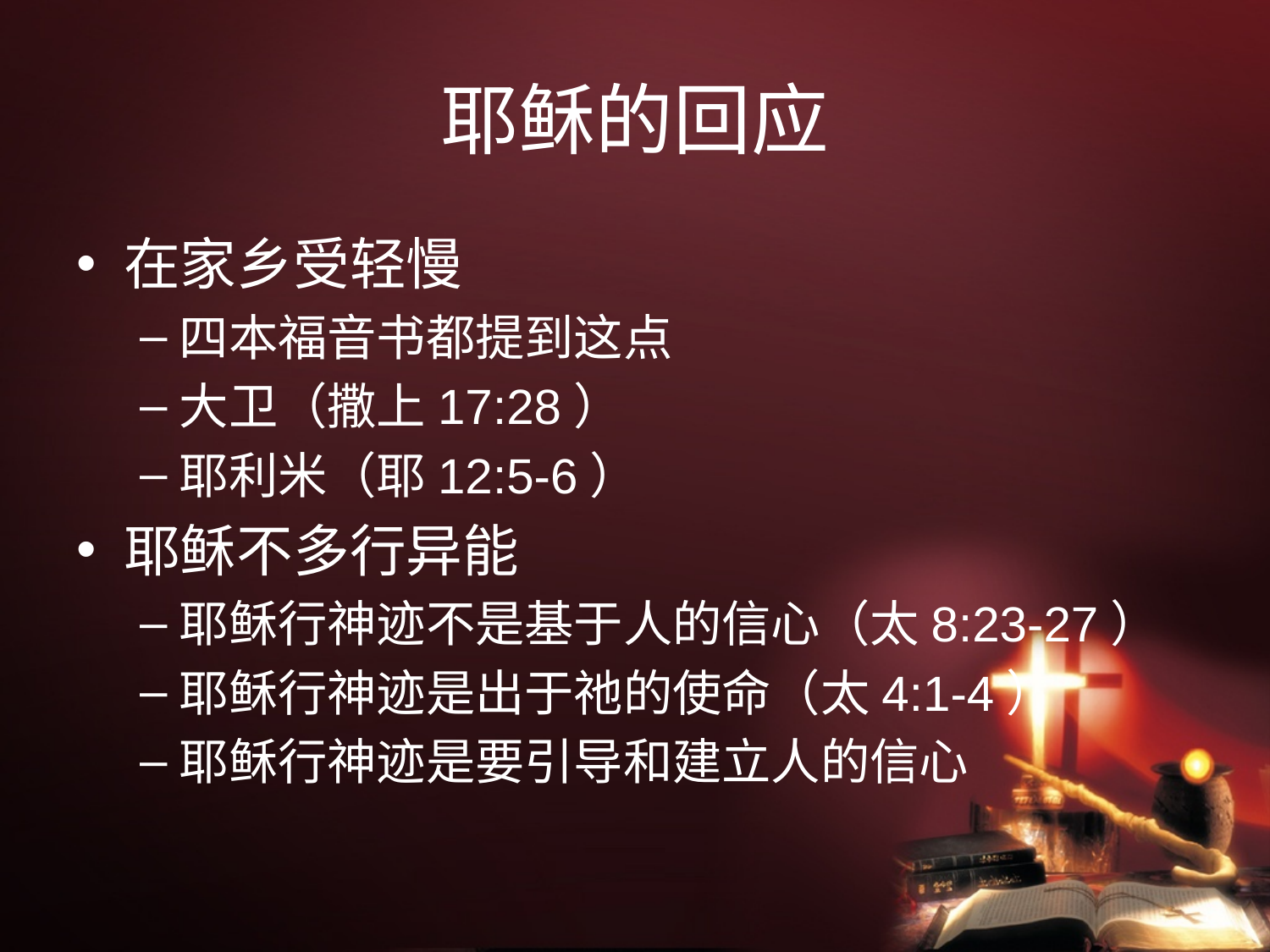

# 耶稣的回应
在家乡受轻慢
四本福音书都提到这点
大卫（撒上17:28）
耶利米（耶12:5-6）
耶稣不多行异能
耶稣行神迹不是基于人的信心（太8:23-27）
耶稣行神迹是出于祂的使命（太4:1-4）
耶稣行神迹是要引导和建立人的信心